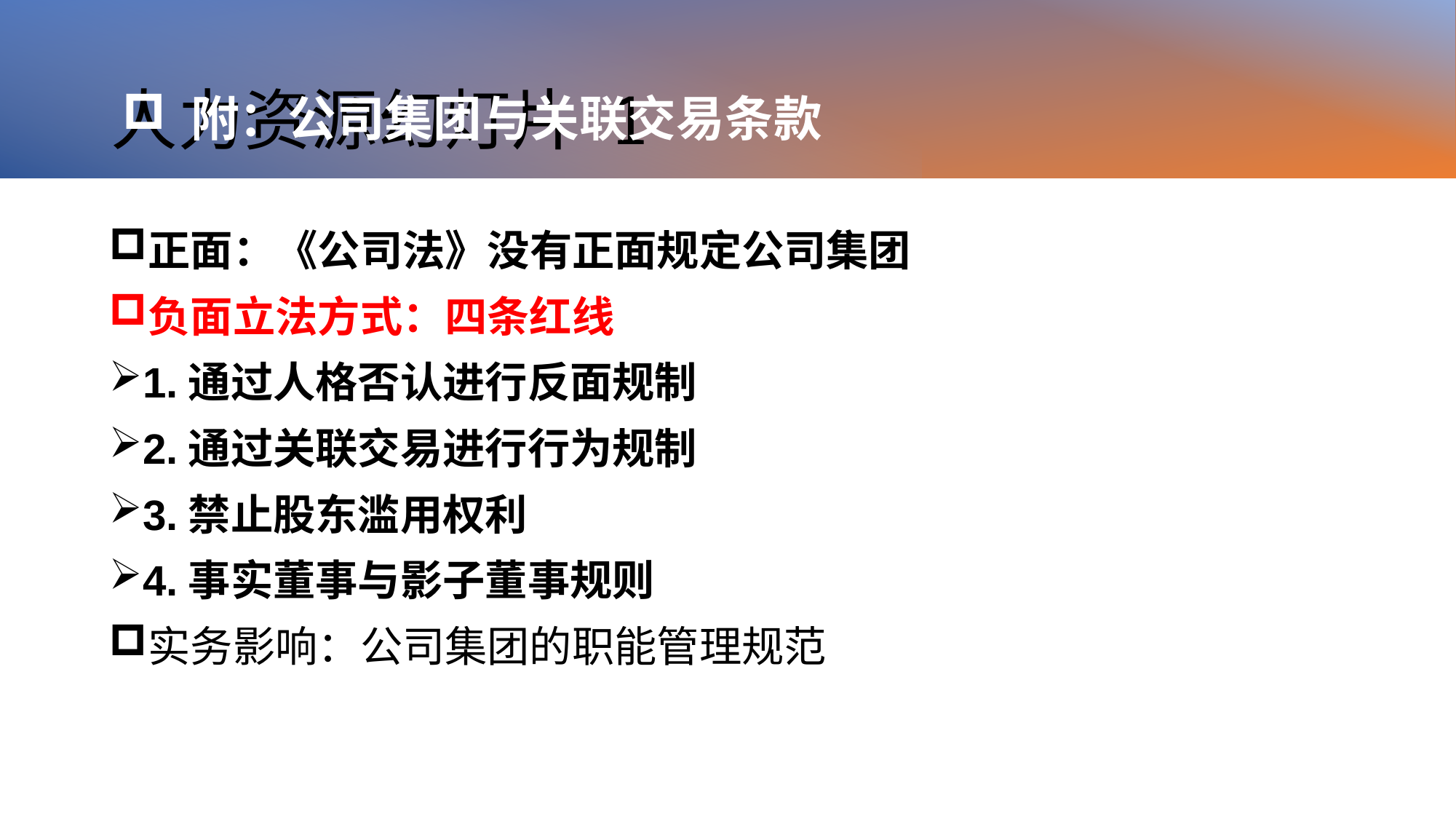

# 人力资源幻灯片 1
附：公司集团与关联交易条款
正面：《公司法》没有正面规定公司集团
负面立法方式：四条红线
1.通过人格否认进行反面规制
2.通过关联交易进行行为规制
3.禁止股东滥用权利
4.事实董事与影子董事规则
实务影响：公司集团的职能管理规范